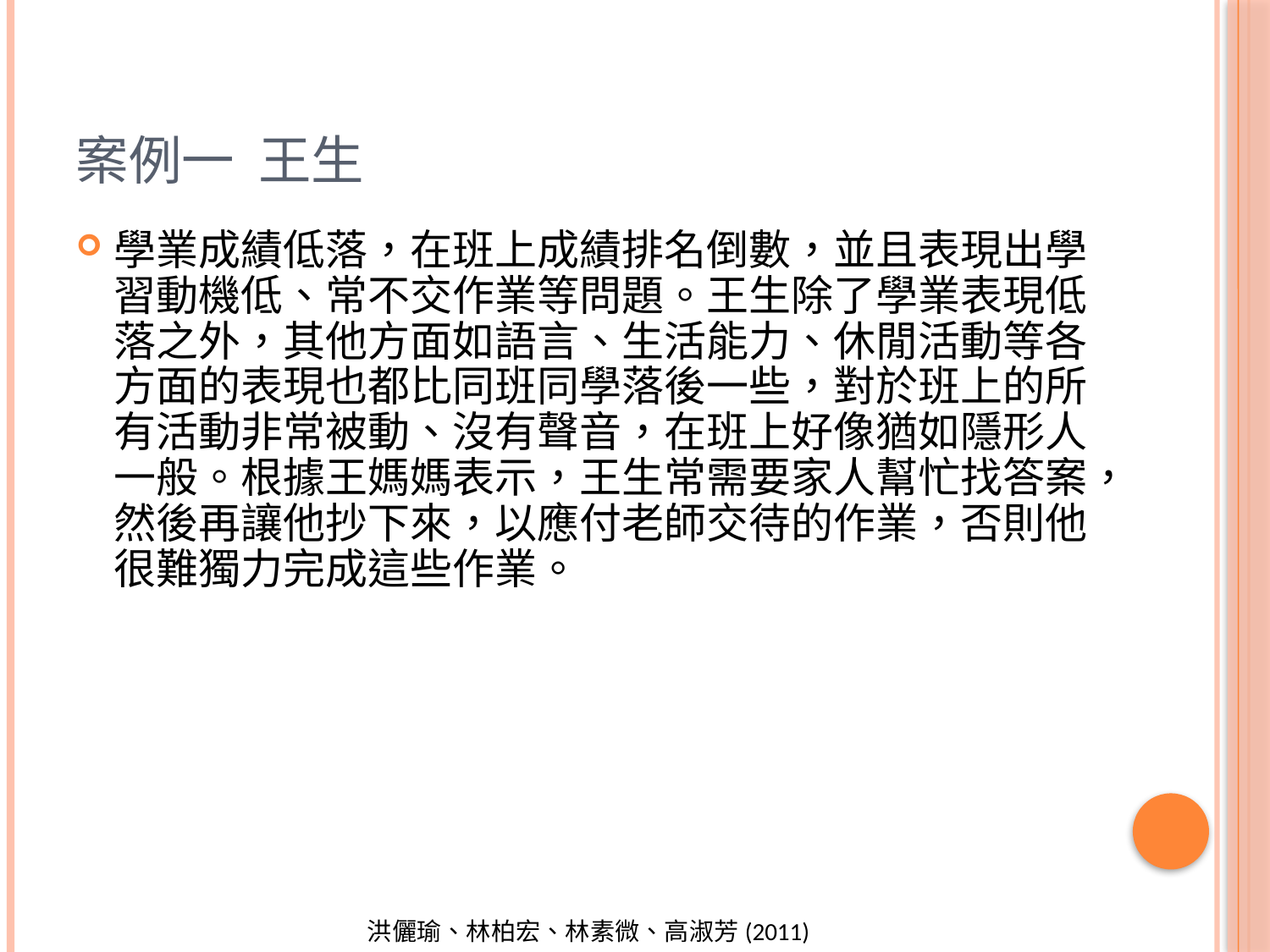

# 案例一  王生
學業成績低落，在班上成績排名倒數，並且表現出學習動機低、常不交作業等問題。王生除了學業表現低落之外，其他方面如語言、生活能力、休閒活動等各方面的表現也都比同班同學落後一些，對於班上的所有活動非常被動、沒有聲音，在班上好像猶如隱形人一般。根據王媽媽表示，王生常需要家人幫忙找答案，然後再讓他抄下來，以應付老師交待的作業，否則他很難獨力完成這些作業。
洪儷瑜、林柏宏、林素微、高淑芳(2011)